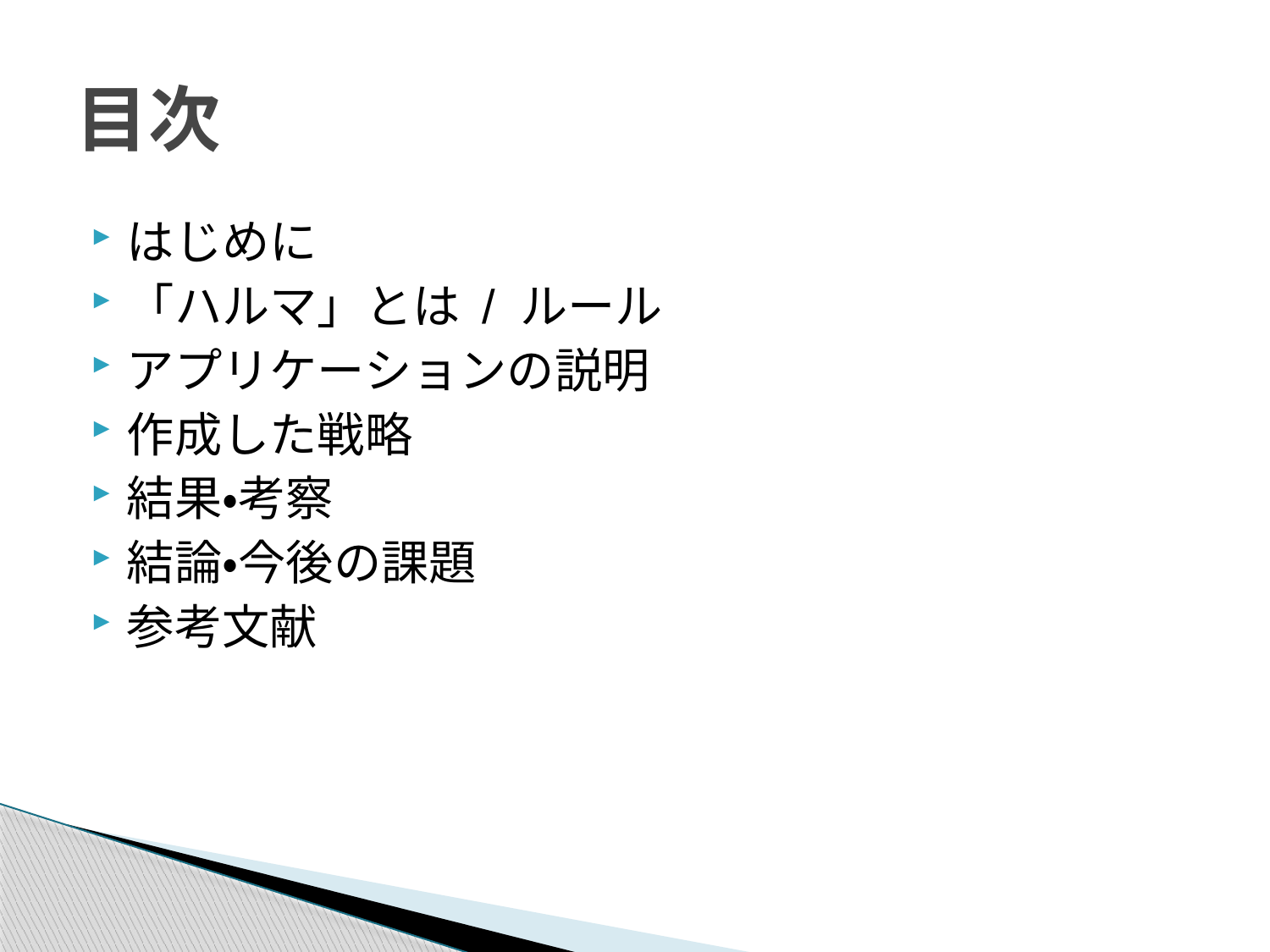

# 目次
はじめに
「ハルマ」とは / ルール
アプリケーションの説明
作成した戦略
結果・考察
結論・今後の課題
参考文献